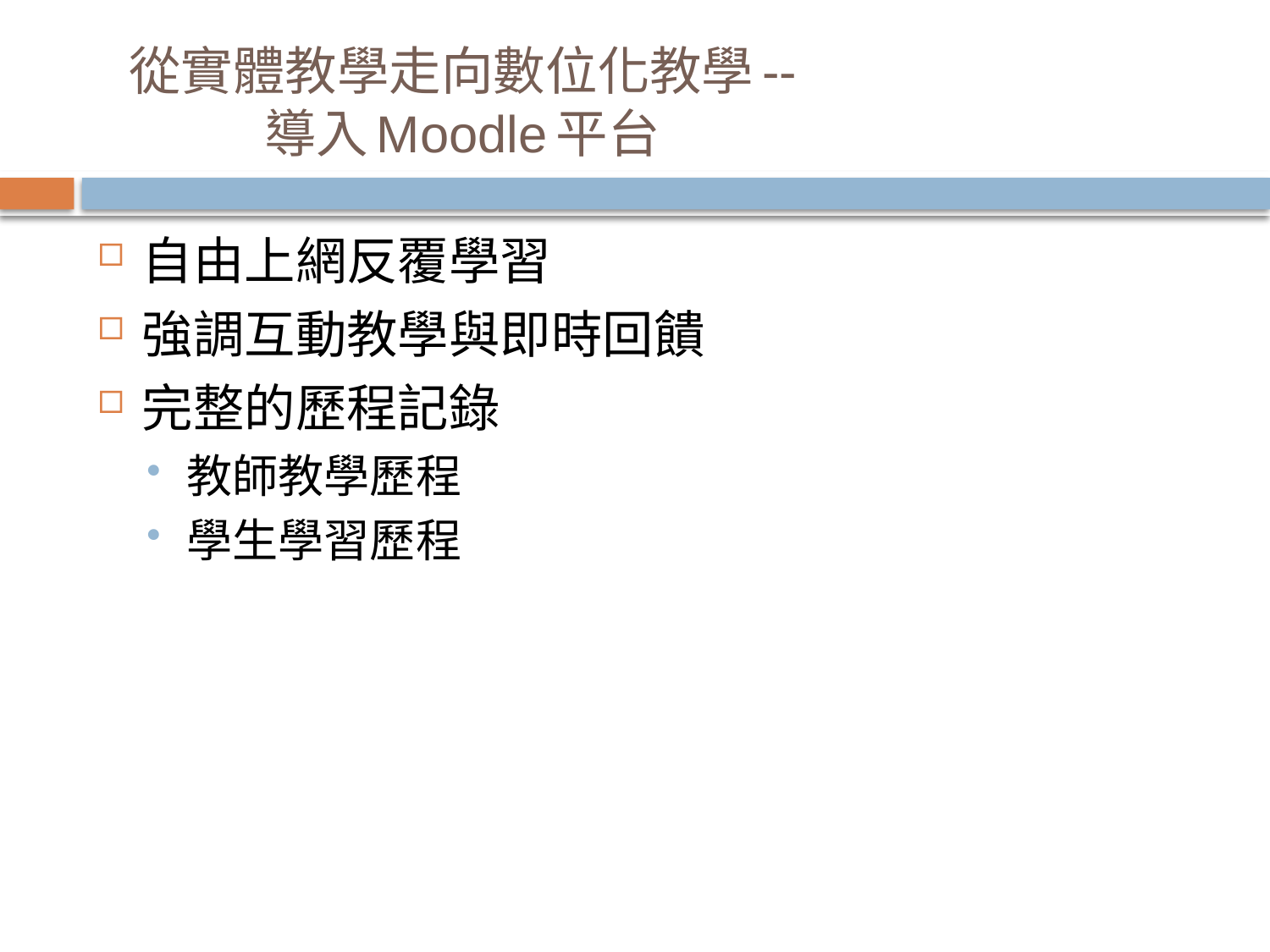

# 從實體教學走向數位化教學-- 導入Moodle平台
自由上網反覆學習
強調互動教學與即時回饋
完整的歷程記錄
教師教學歷程
學生學習歷程